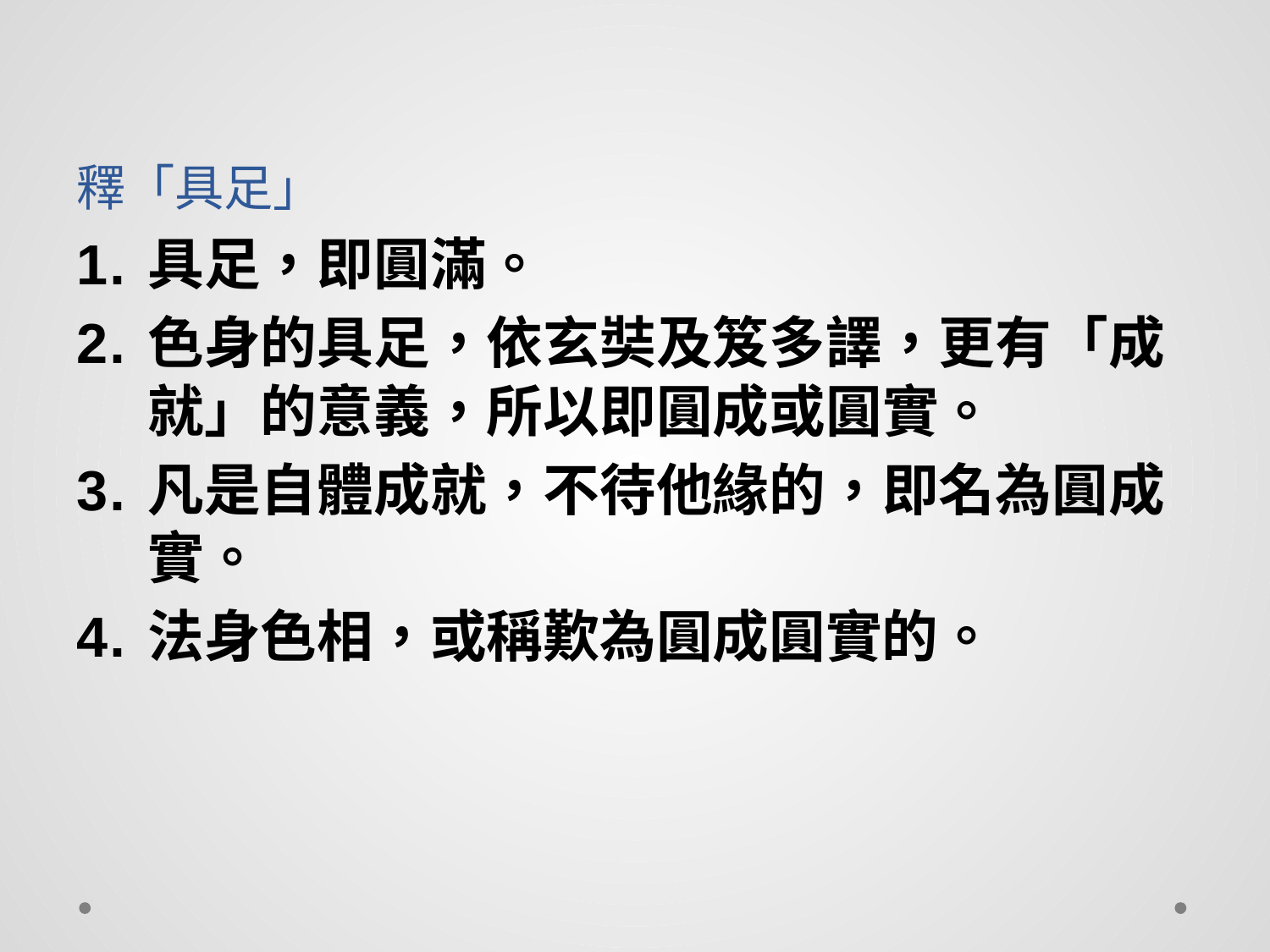

# 釋「具足」
具足，即圓滿。
色身的具足，依玄奘及笈多譯，更有「成就」的意義，所以即圓成或圓實。
凡是自體成就，不待他緣的，即名為圓成實。
法身色相，或稱歎為圓成圓實的。